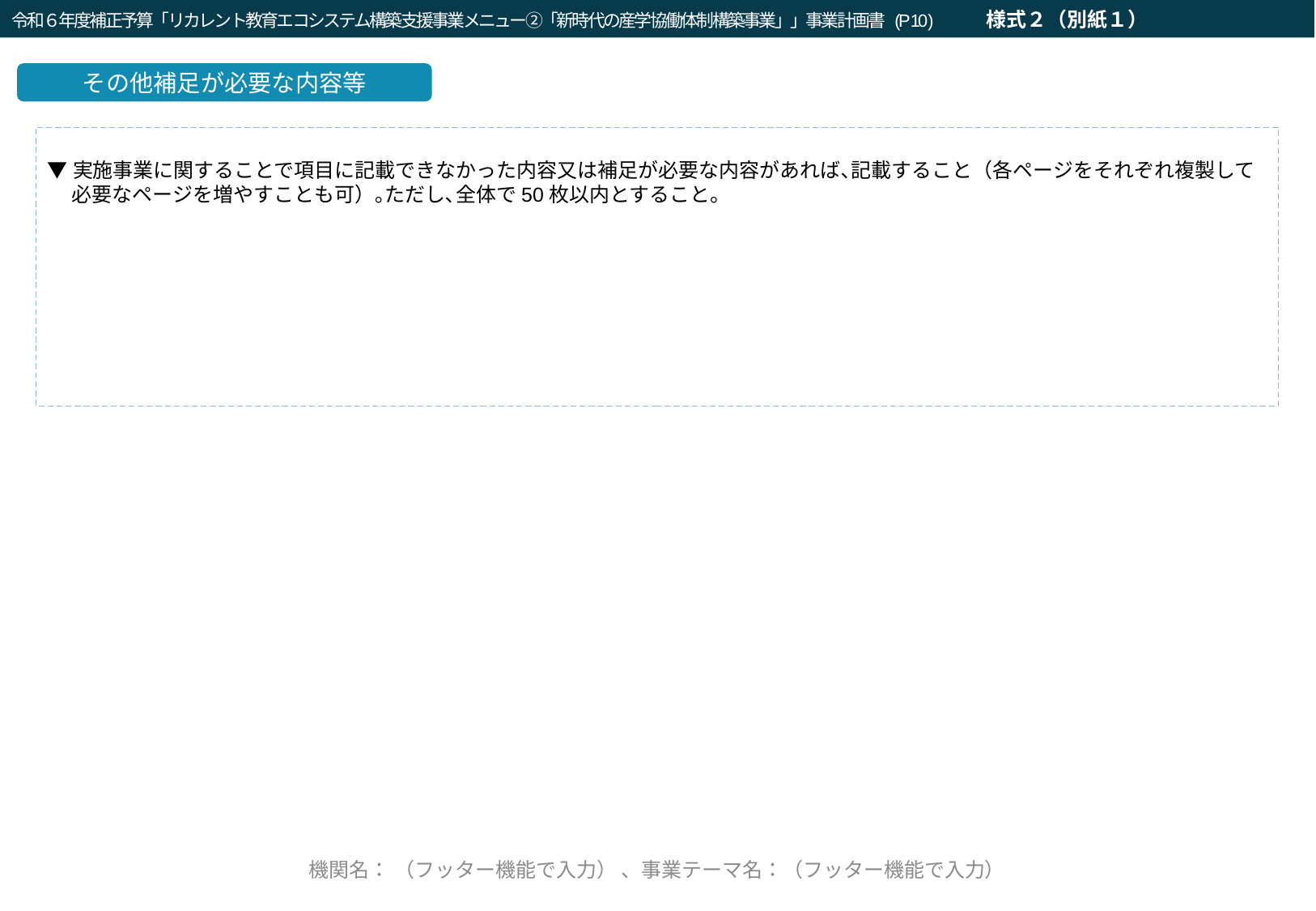

令和６年度補正予算「リカレント教育エコシステム構築支援事業メニュー②「新時代の産学協働体制構築事業」」事業計画書 (P10)　　　様式２（別紙１）
令和２年度「就職・転職支援のための大学リカレント教育推進事業（就職・転職支援のためのリカレント教育プログラムの開発・実施）」企画提案書（a：求職支援）(P10)
その他補足が必要な内容等

▼実施事業に関することで項目に記載できなかった内容又は補足が必要な内容があれば､記載すること（各ページをそれぞれ複製して必要なページを増やすことも可）｡ただし､全体で50枚以内とすること。

←フッターを以後のページ全てに必ず記入
機関名： （フッター機能で入力） 、事業テーマ名：（フッター機能で入力）